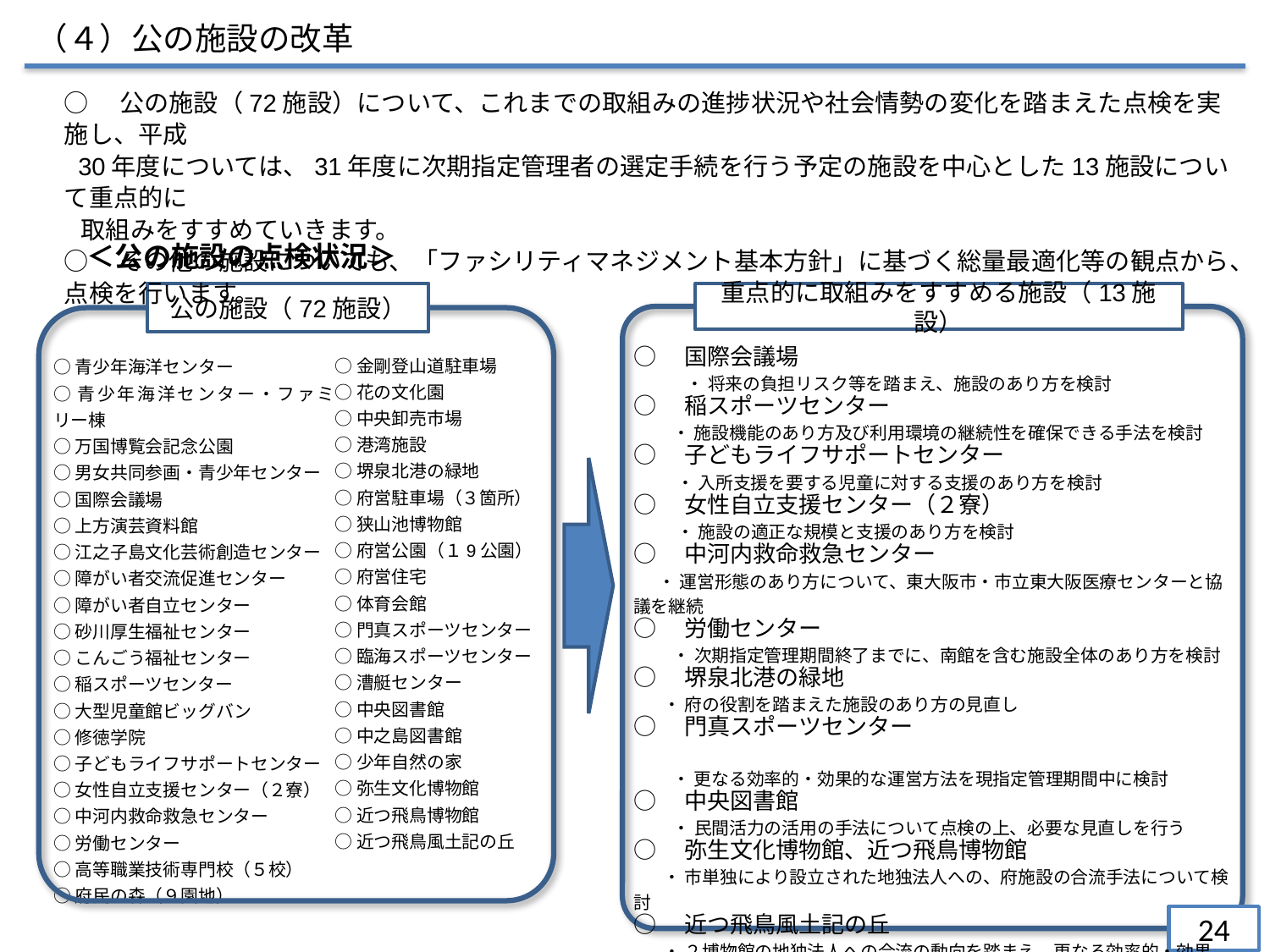

（４）公の施設の改革
○　公の施設（72施設）について、これまでの取組みの進捗状況や社会情勢の変化を踏まえた点検を実施し、平成
  30年度については、31年度に次期指定管理者の選定手続を行う予定の施設を中心とした13施設について重点的に
  取組みをすすめていきます。
○　その他の施設についても、「ファシリティマネジメント基本方針」に基づく総量最適化等の観点から、点検を行います。
　　＜公の施設の点検状況＞
公の施設（72施設）
重点的に取組みをすすめる施設（13施設）

○金剛登山道駐車場
○花の文化園
○中央卸売市場
○港湾施設
○堺泉北港の緑地
○府営駐車場（３箇所）
○狭山池博物館
○府営公園（１9公園）
○府営住宅
○体育会館
○門真スポーツセンター
○臨海スポーツセンター
○漕艇センター
○中央図書館
○中之島図書館
○少年自然の家
○弥生文化博物館
○近つ飛鳥博物館
○近つ飛鳥風土記の丘

○青少年海洋センター
○青少年海洋センター・ファミリー棟
○万国博覧会記念公園
○男女共同参画・青少年センター
○国際会議場
○上方演芸資料館
○江之子島文化芸術創造センター
○障がい者交流促進センター
○障がい者自立センター
○砂川厚生福祉センター
○こんごう福祉センター
○稲スポーツセンター
○大型児童館ビッグバン
○修徳学院
○子どもライフサポートセンター
○女性自立支援センター（２寮）
○中河内救命救急センター
○労働センター
○高等職業技術専門校（５校）
○府民の森（９園地）

○　国際会議場
　　　・ 将来の負担リスク等を踏まえ、施設のあり方を検討
○　稲スポーツセンター
　　 ・ 施設機能のあり方及び利用環境の継続性を確保できる手法を検討
○　子どもライフサポートセンター
　 　 ・ 入所支援を要する児童に対する支援のあり方を検討
○　女性自立支援センター（２寮）
　　  ・ 施設の適正な規模と支援のあり方を検討
○　中河内救命救急センター
     ・ 運営形態のあり方について、東大阪市・市立東大阪医療センターと協議を継続
○　労働センター
　 　・ 次期指定管理期間終了までに、南館を含む施設全体のあり方を検討
○　堺泉北港の緑地
　   ・ 府の役割を踏まえた施設のあり方の見直し
○　門真スポーツセンター
　　 ・ 更なる効率的・効果的な運営方法を現指定管理期間中に検討
○　中央図書館
　　 ・ 民間活力の活用の手法について点検の上、必要な見直しを行う
○　弥生文化博物館、近つ飛鳥博物館
　   ・ 市単独により設立された地独法人への、府施設の合流手法について検討
○　近つ飛鳥風土記の丘
　   ・ ２博物館の地独法人への合流の動向を踏まえ、更なる効率的・効果的な運営
　　  　方法を検討

24